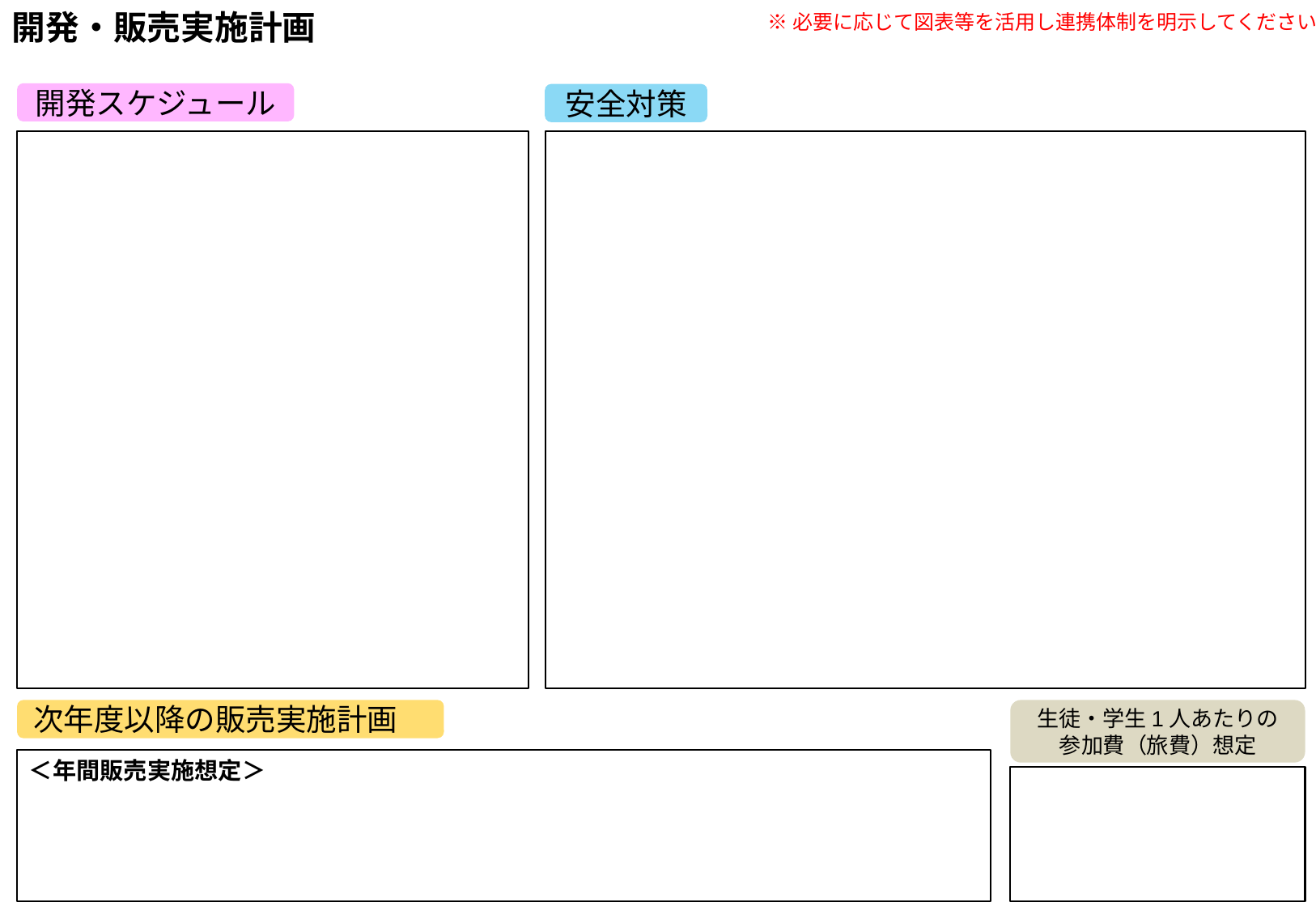

開発・販売実施計画
※必要に応じて図表等を活用し連携体制を明示してください。
開発スケジュール
安全対策

・本文のフォトサイズは【10.5ポイント以上】を厳守してください。
・提出するファイルの容量は10MB以内としてください。
次年度以降の販売実施計画
生徒・学生1人あたりの
参加費（旅費）想定
＜年間販売実施想定＞